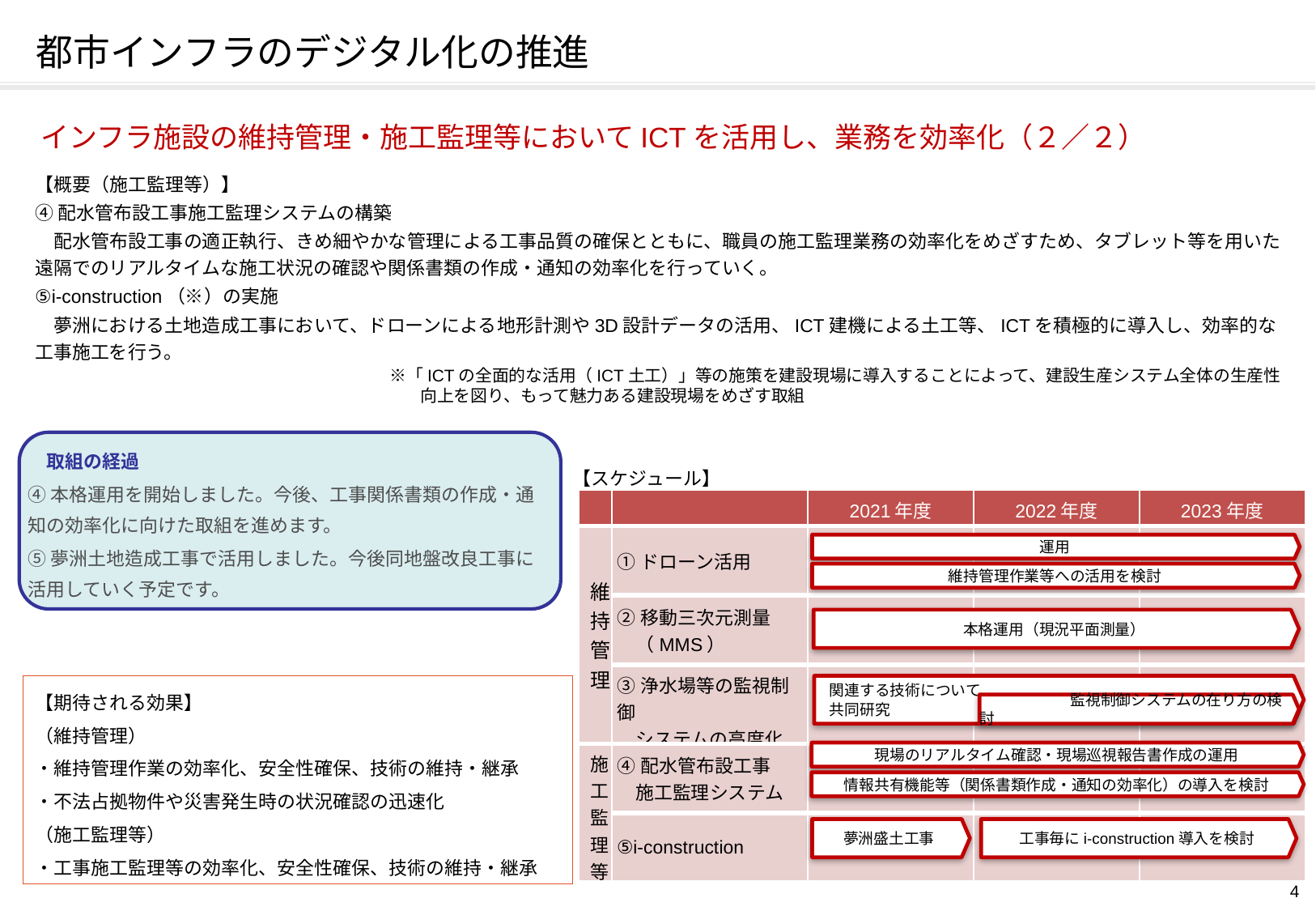

# 都市インフラのデジタル化の推進
インフラ施設の維持管理・施工監理等においてICTを活用し、業務を効率化（２／２）
【概要（施工監理等）】
④配水管布設工事施工監理システムの構築
　配水管布設工事の適正執行、きめ細やかな管理による工事品質の確保とともに、職員の施工監理業務の効率化をめざすため、タブレット等を用いた遠隔でのリアルタイムな施工状況の確認や関係書類の作成・通知の効率化を行っていく。
⑤i-construction（※）の実施
　夢洲における土地造成工事において、ドローンによる地形計測や3D設計データの活用、ICT建機による土工等、ICTを積極的に導入し、効率的な工事施工を行う。
　※「ICTの全面的な活用（ICT土工）」等の施策を建設現場に導入することによって、建設生産システム全体の生産性向上を図り、もって魅力ある建設現場をめざす取組
　取組の経過
④本格運用を開始しました。今後、工事関係書類の作成・通知の効率化に向けた取組を進めます。
⑤夢洲土地造成工事で活用しました。今後同地盤改良工事に活用していく予定です。
【スケジュール】
|  |  | 2021年度 | 2022年度 | 2023年度 |
| --- | --- | --- | --- | --- |
| 維持管理 | ①ドローン活用 |  |  |  |
|  | ②移動三次元測量　 　（MMS） |  |  |  |
|  | ③浄水場等の監視制御 　システムの高度化 |  |  |  |
| 施工監理等 | ④配水管布設工事 　施工監理システム |  |  |  |
|  | ⑤i-construction |  |  |  |
運用
維持管理作業等への活用を検討
本格運用（現況平面測量）
　関連する技術について
　共同研究
【期待される効果】
（維持管理）
・維持管理作業の効率化、安全性確保、技術の維持・継承
・不法占拠物件や災害発生時の状況確認の迅速化
（施工監理等）
・工事施工監理等の効率化、安全性確保、技術の維持・継承
　　　　　　監視制御システムの在り方の検討
現場のリアルタイム確認・現場巡視報告書作成の運用
情報共有機能等（関係書類作成・通知の効率化）の導入を検討
夢洲盛土工事
工事毎にi-construction導入を検討
4